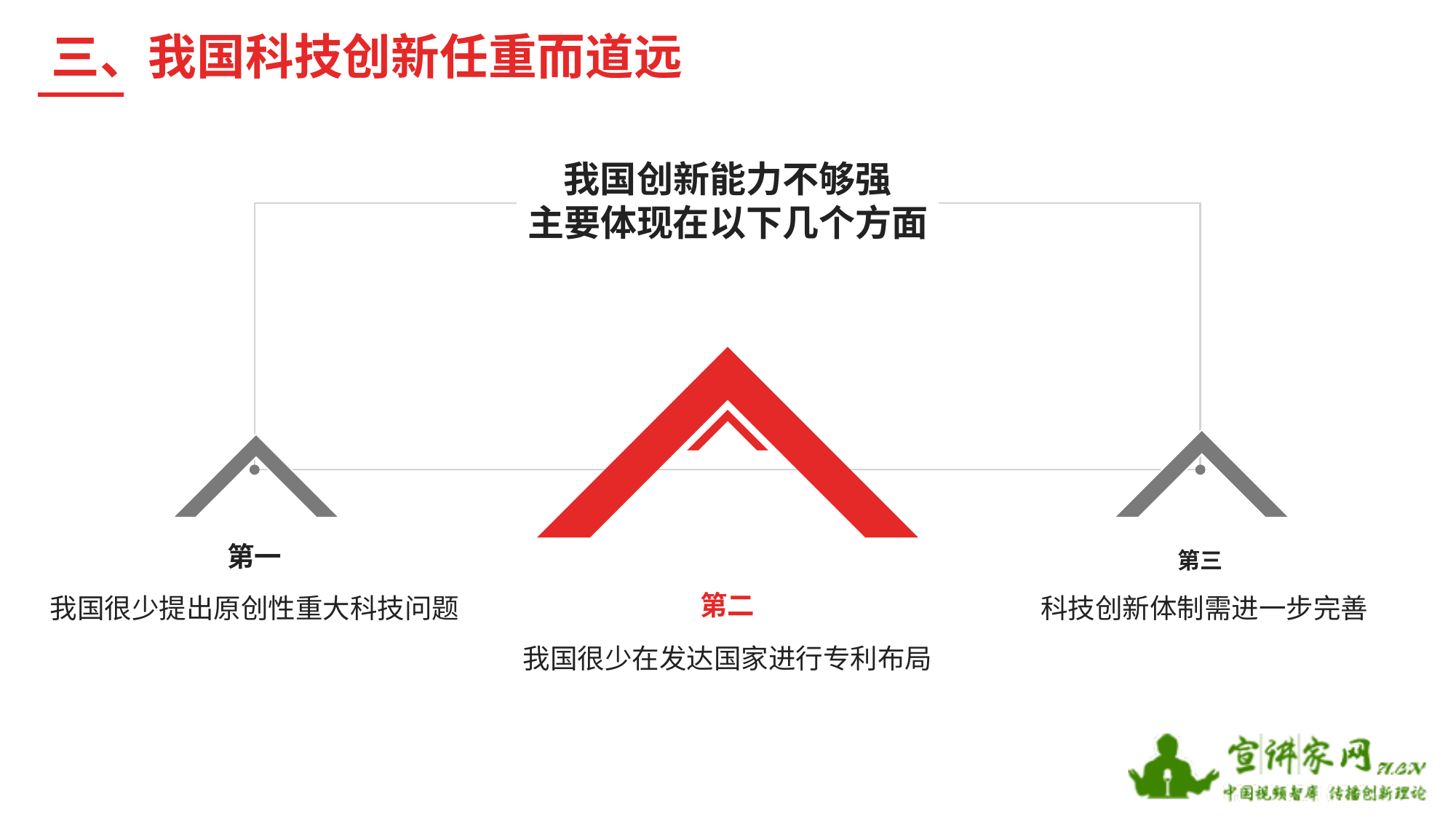

三、我国科技创新任重而道远
我国创新能力不够强
主要体现在以下几个方面

第一
第三
科技创新体制需进一步完善
我国很少提出原创性重大科技问题
第二
我国很少在发达国家进行专利布局